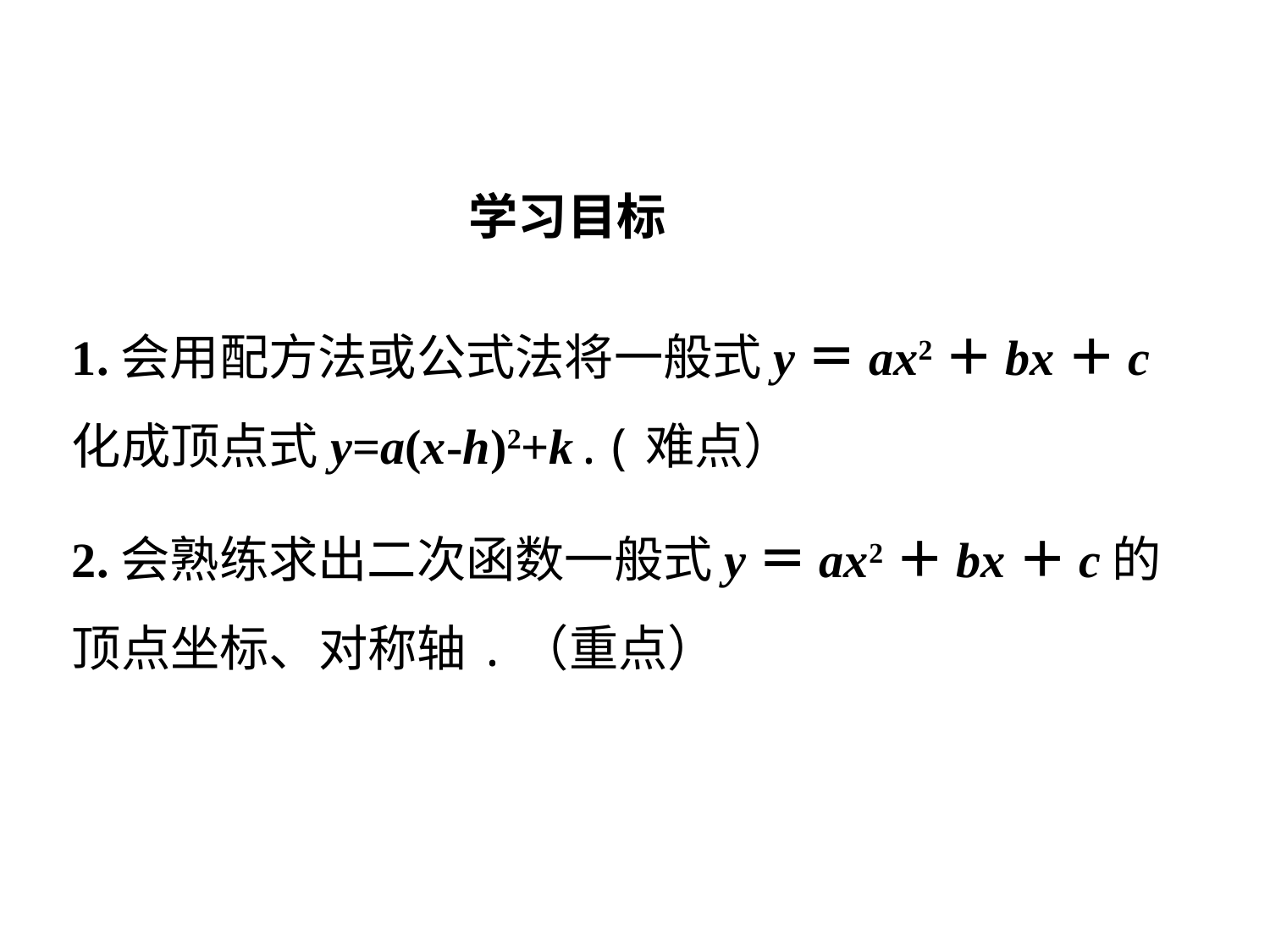

学习目标

情境引入
1.会用配方法或公式法将一般式y＝ax2＋bx＋c化成顶点式y=a(x-h)2+k.(难点）
2.会熟练求出二次函数一般式y＝ax2＋bx＋c的顶点坐标、对称轴.（重点）